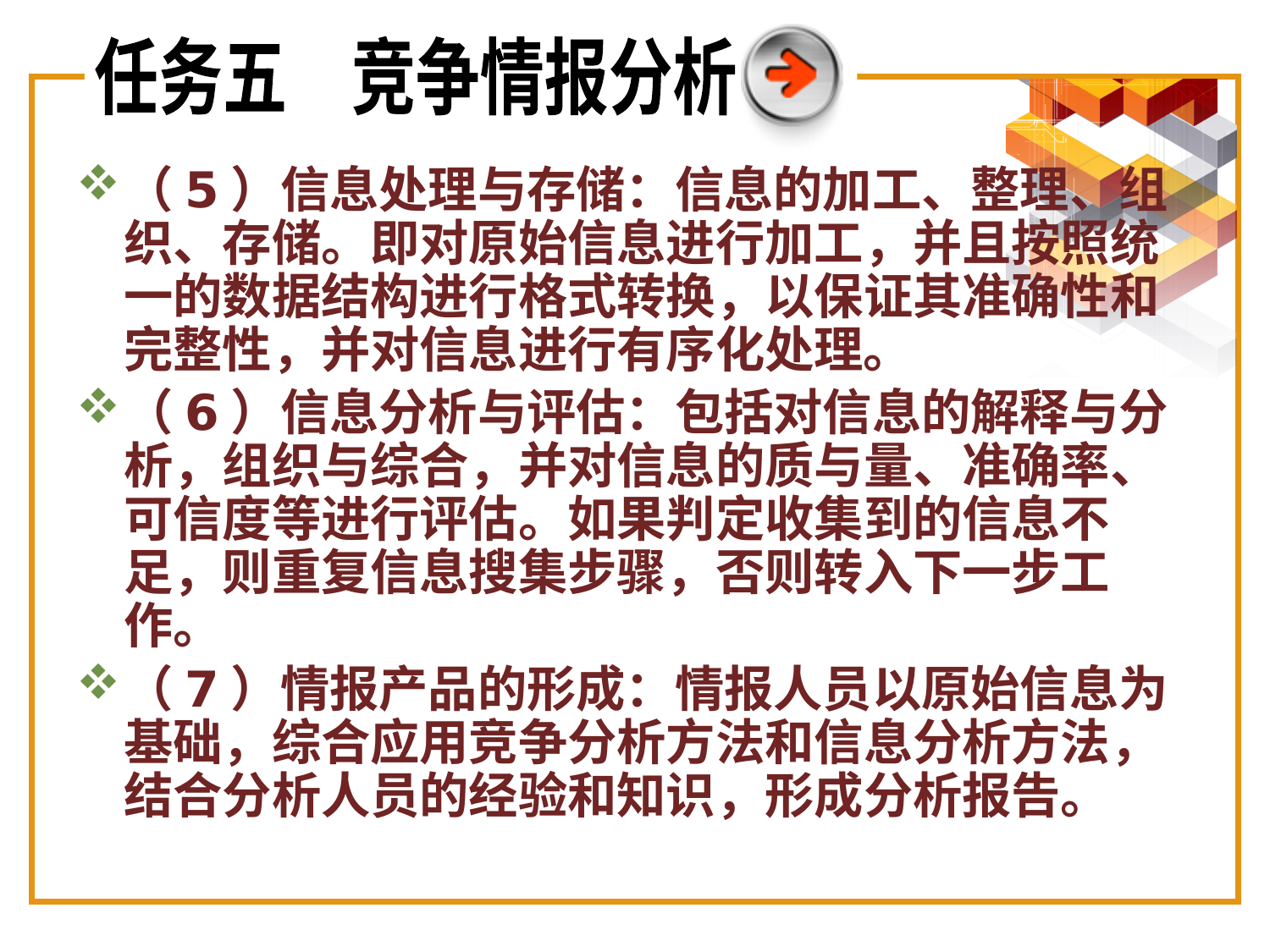

任务五　竞争情报分析
（5）信息处理与存储：信息的加工、整理、组织、存储。即对原始信息进行加工，并且按照统一的数据结构进行格式转换，以保证其准确性和完整性，并对信息进行有序化处理。
（6）信息分析与评估：包括对信息的解释与分析，组织与综合，并对信息的质与量、准确率、可信度等进行评估。如果判定收集到的信息不足，则重复信息搜集步骤，否则转入下一步工作。
（7）情报产品的形成：情报人员以原始信息为基础，综合应用竞争分析方法和信息分析方法，结合分析人员的经验和知识，形成分析报告。